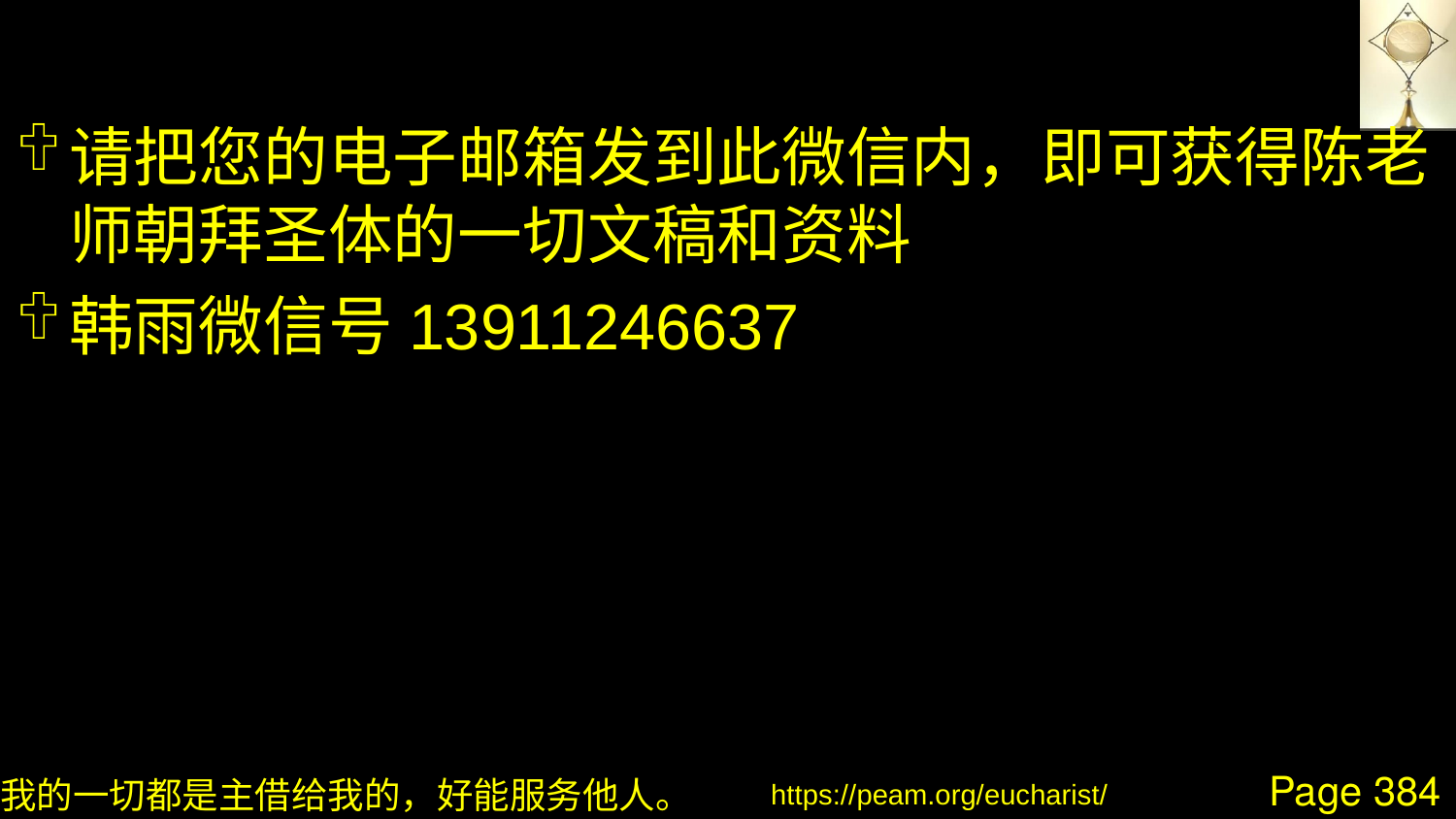

#
请把您的电子邮箱发到此微信内，即可获得陈老师朝拜圣体的一切文稿和资料
韩雨微信号13911246637